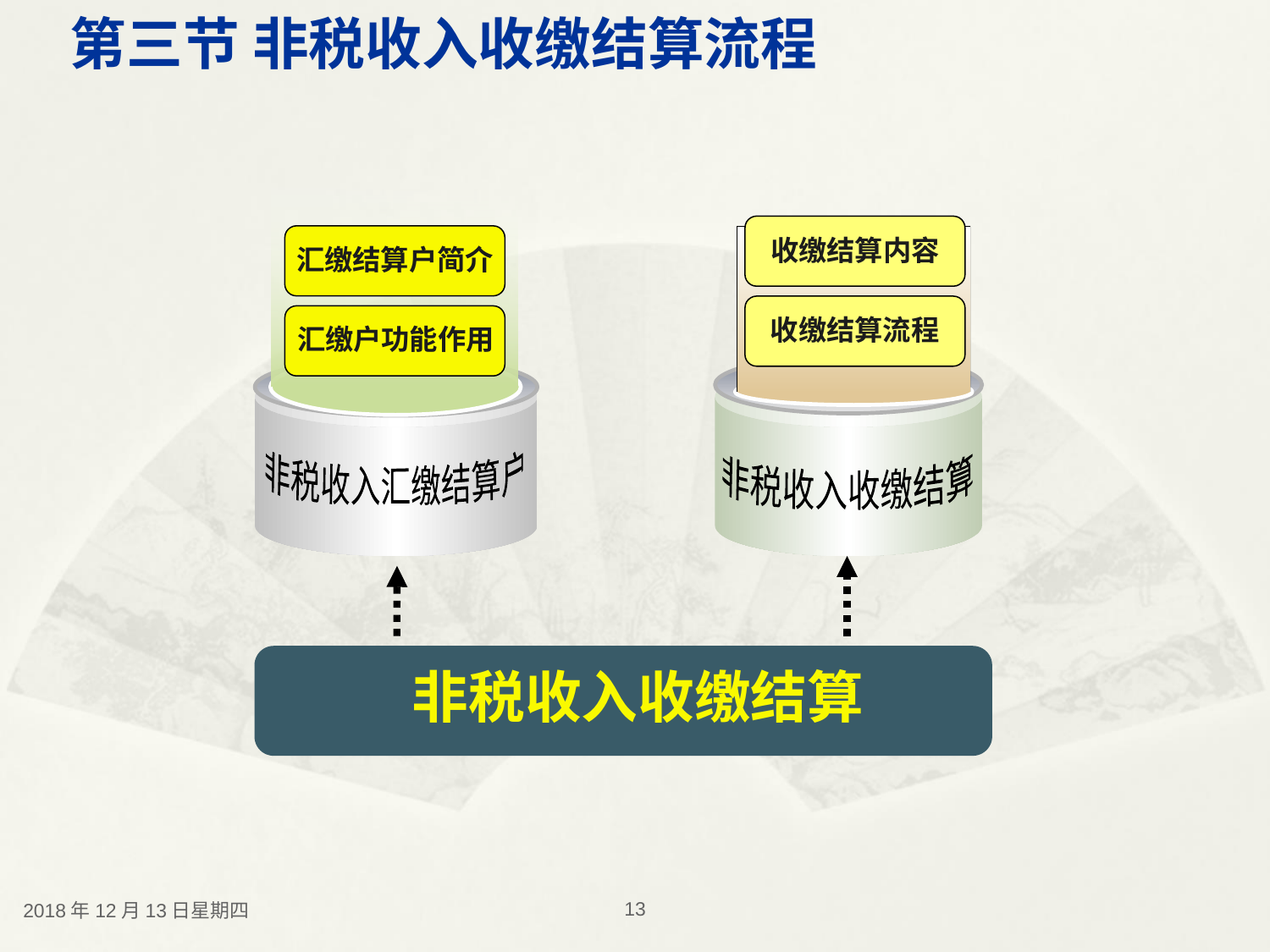

第三节 非税收入收缴结算流程

汇缴结算户简介

汇缴户功能作用

收缴结算内容

 收缴结算流程

非税收入汇缴结算户

非税收入收缴结算

非税收入收缴结算
2018年12月13日星期四
13